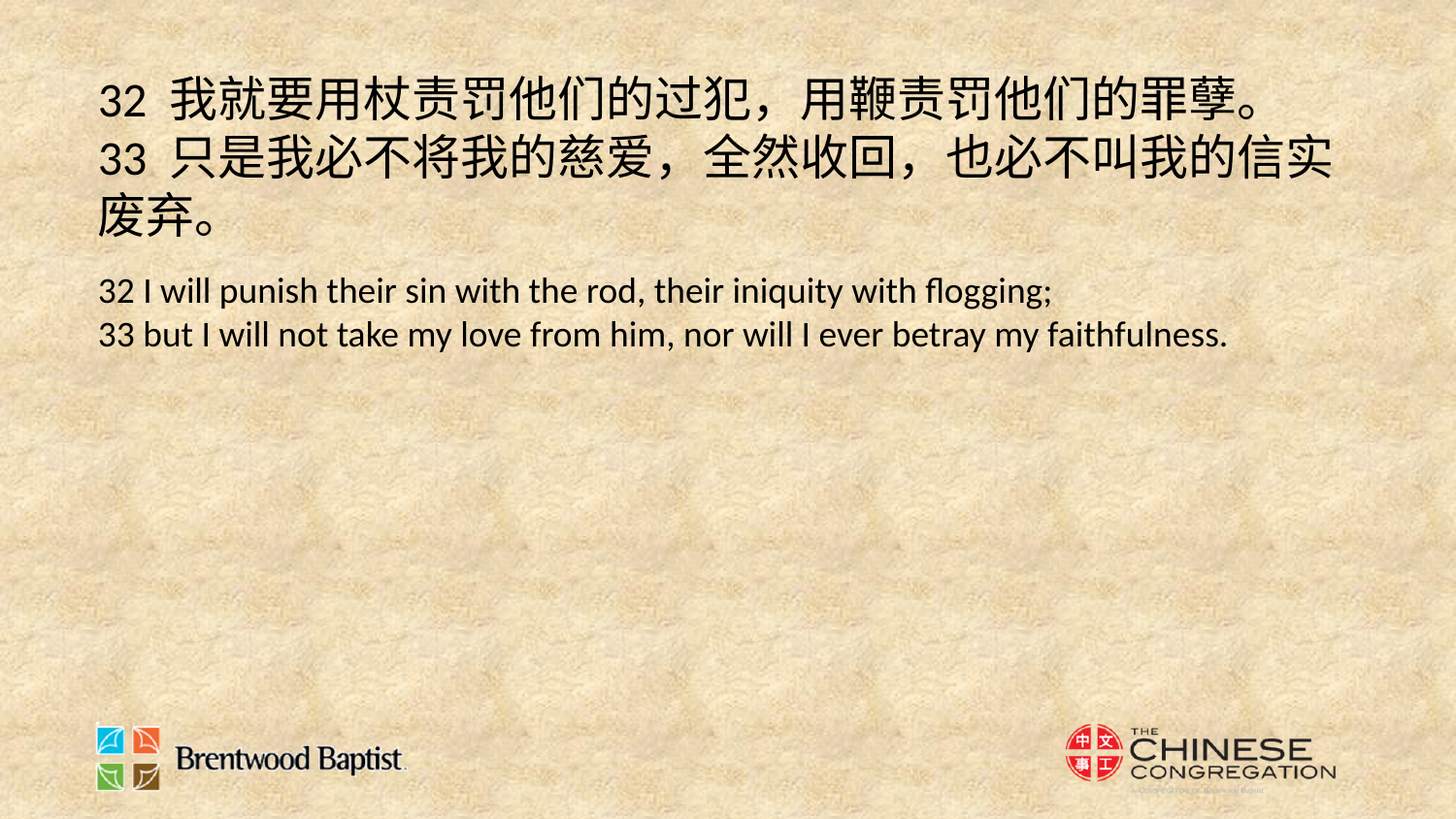

32 我就要用杖责罚他们的过犯，用鞭责罚他们的罪孽。
33 只是我必不将我的慈爱，全然收回，也必不叫我的信实废弃。

32 I will punish their sin with the rod, their iniquity with flogging;
33 but I will not take my love from him, nor will I ever betray my faithfulness.